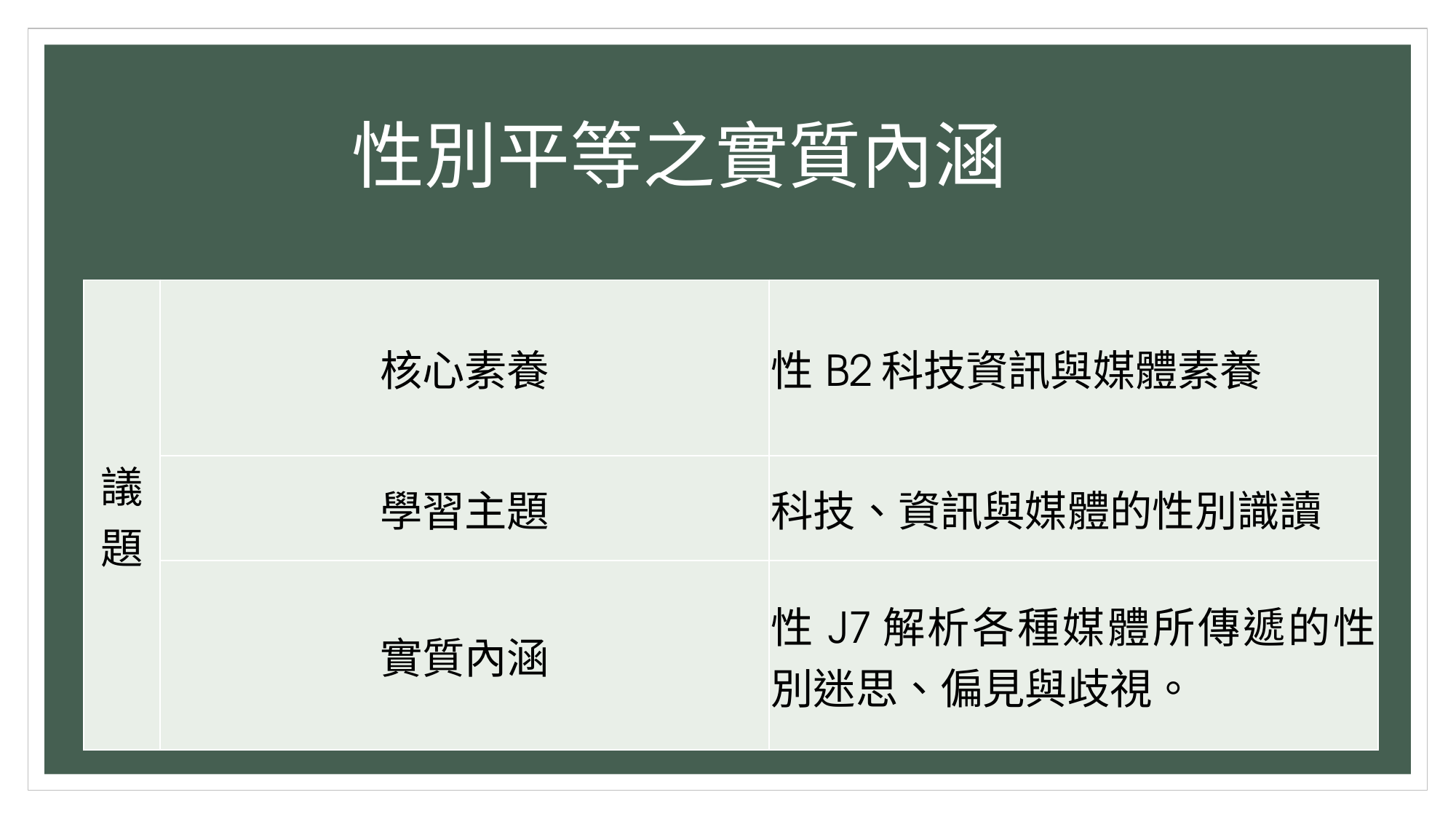

# 性別平等之實質內涵
| 議題 | 核心素養 | 性B2科技資訊與媒體素養 |
| --- | --- | --- |
|  | 學習主題 | 科技、資訊與媒體的性別識讀 |
|  | 實質內涵 | 性J7解析各種媒體所傳遞的性別迷思、偏見與歧視。 |